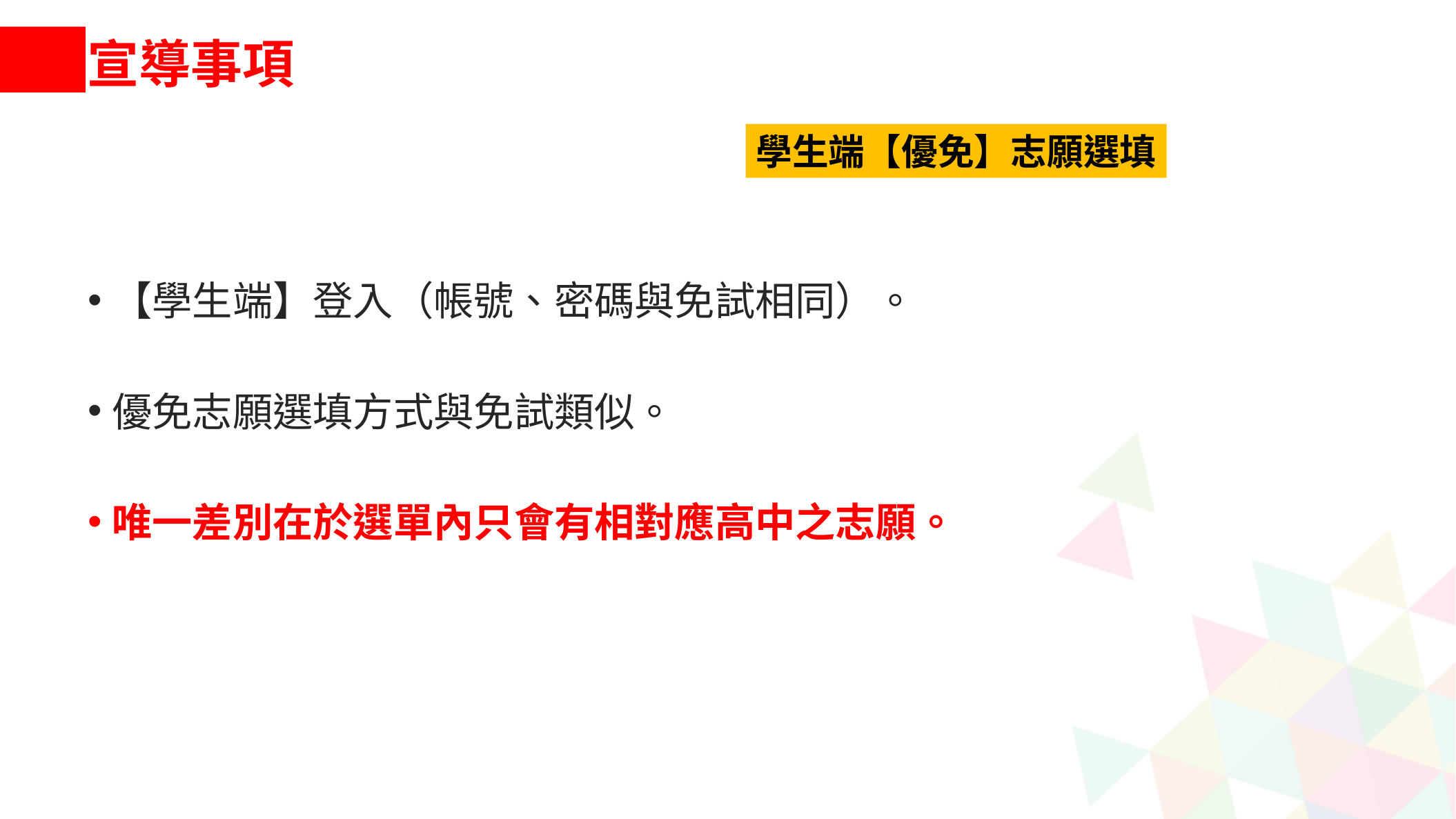

宣導事項

學生端【優免】志願選填
【學生端】登入（帳號、密碼與免試相同）。
優免志願選填方式與免試類似。
唯一差別在於選單內只會有相對應高中之志願。